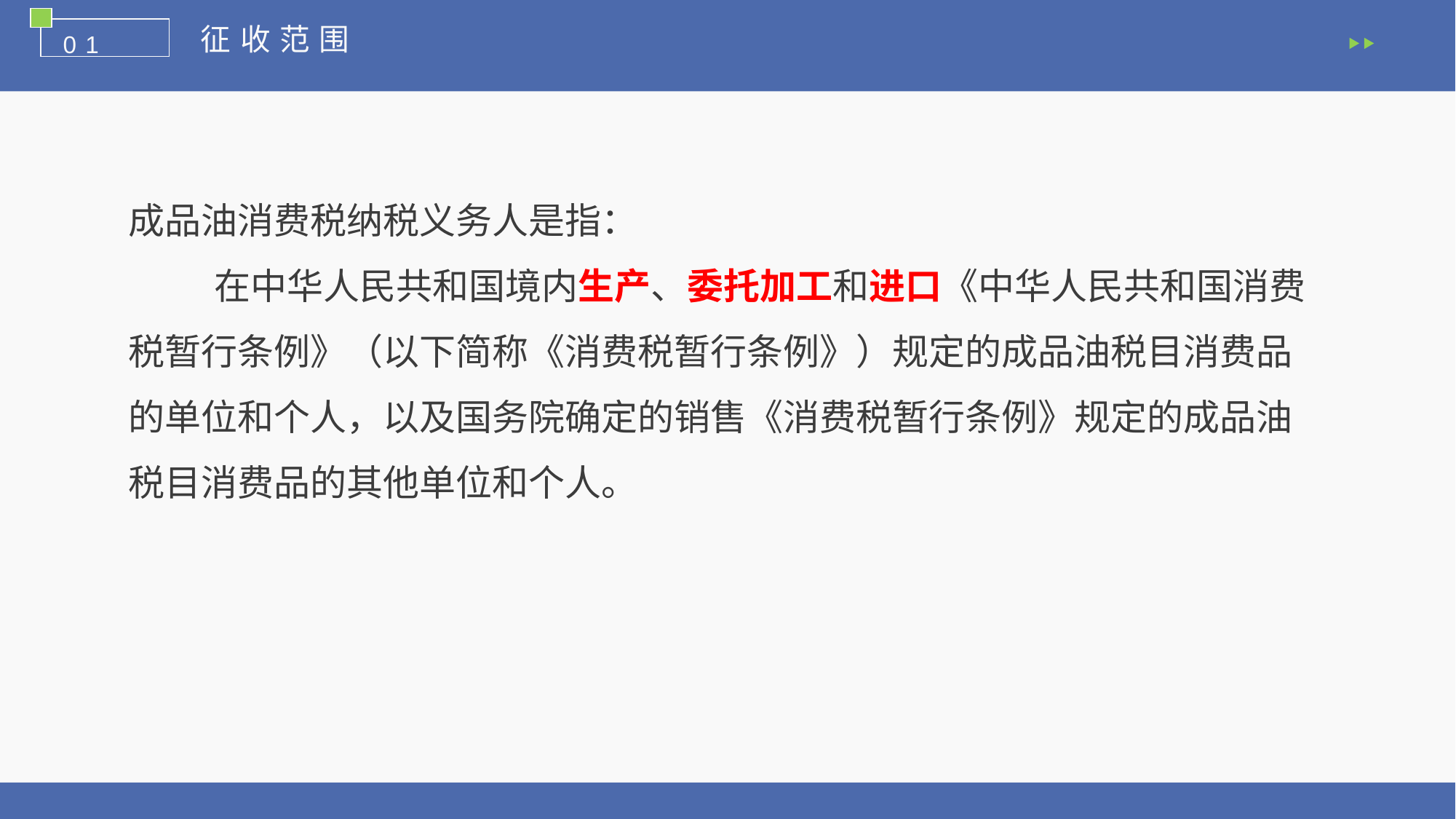

征收范围

01

成品油消费税纳税义务人是指：
在中华人民共和国境内生产、委托加工和进口《中华人民共和国消费税暂行条例》（以下简称《消费税暂行条例》）规定的成品油税目消费品的单位和个人，以及国务院确定的销售《消费税暂行条例》规定的成品油税目消费品的其他单位和个人。